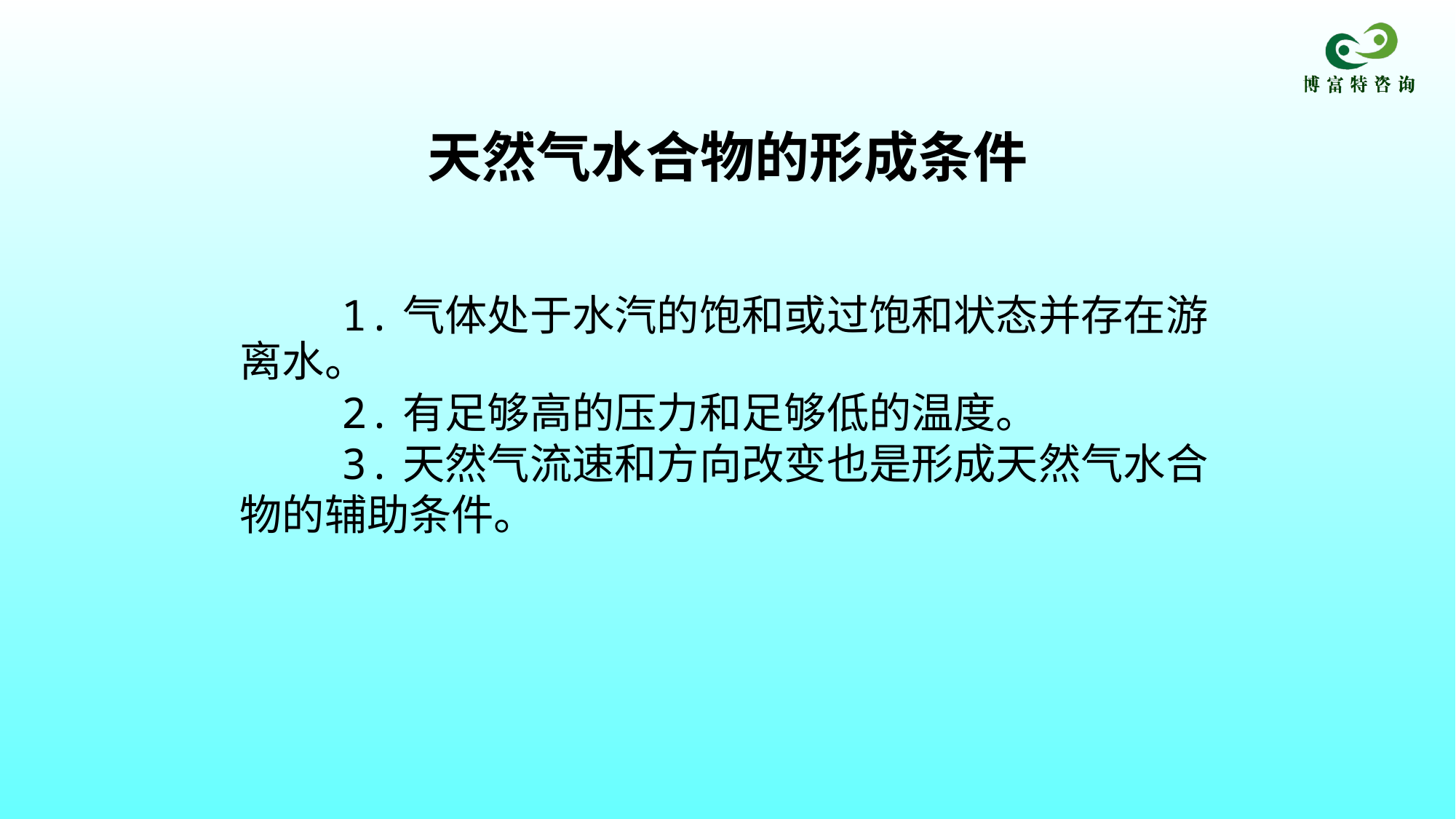

天然气水合物的形成条件
    1.气体处于水汽的饱和或过饱和状态并存在游离水。
    2.有足够高的压力和足够低的温度。
    3.天然气流速和方向改变也是形成天然气水合物的辅助条件。